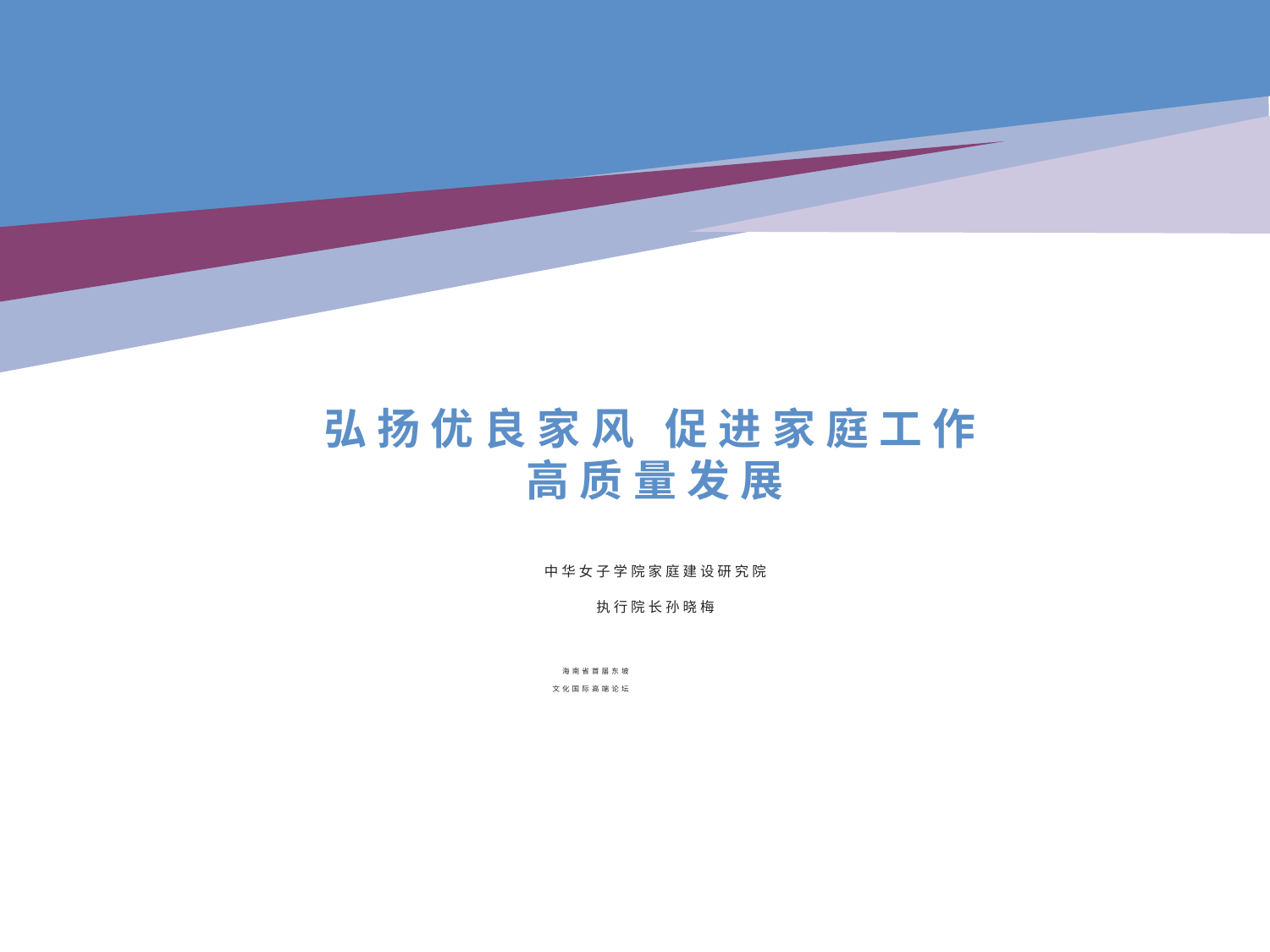

# 弘扬优良家风 促进家庭工作高质量发展
中华女子学院家庭建设研究院
执行院长孙晓梅
海南省首届东坡
文化国际高端论坛